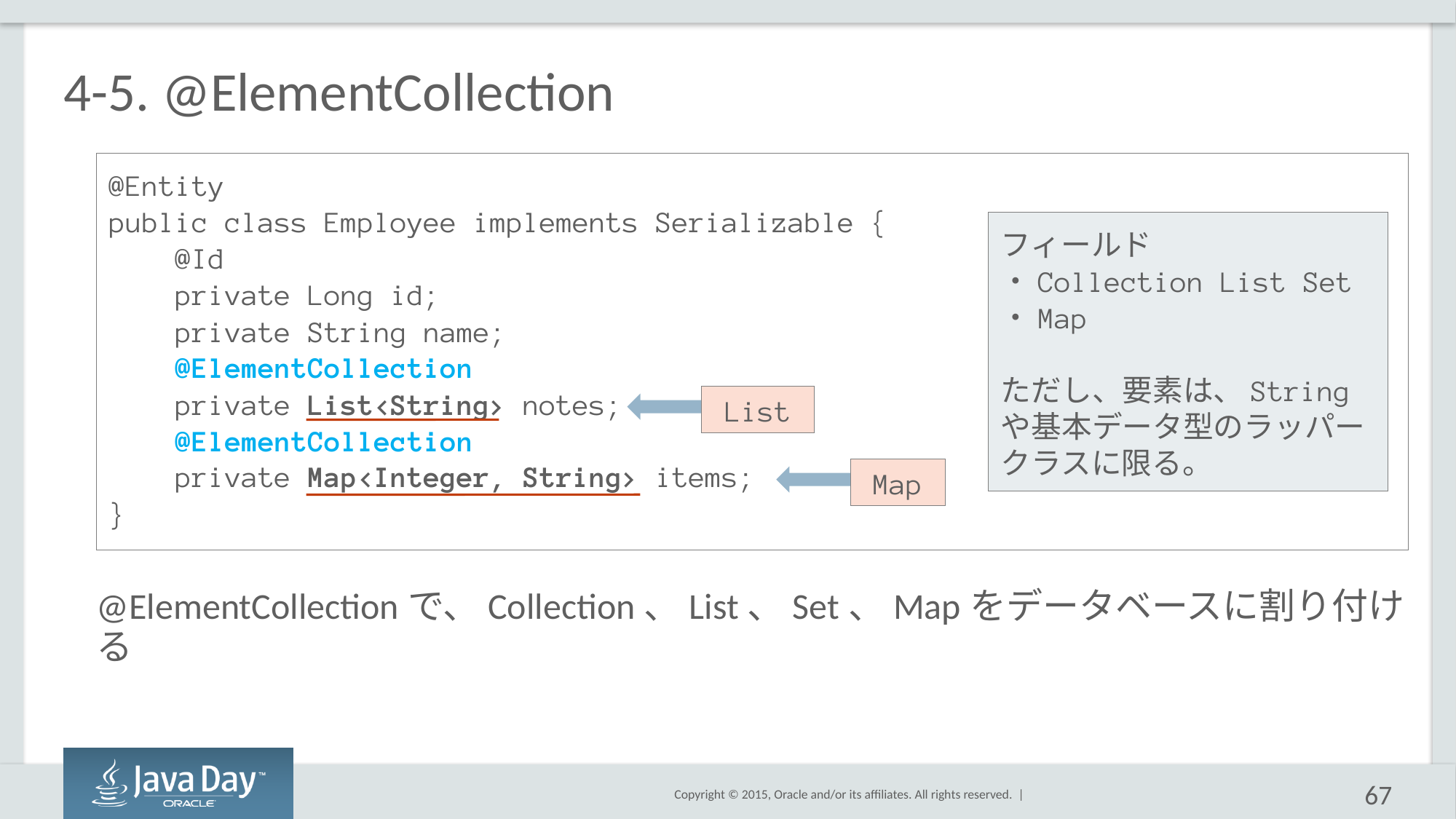

# 4-5. @ElementCollection
@Entity
public class Employee implements Serializable {
    @Id
    private Long id;
    private String name;
    @ElementCollection
    private List<String> notes;
    @ElementCollection
    private Map<Integer, String> items;
}

フィールド
・Collection List Set
・Map

ただし、要素は、Stringや基本データ型のラッパークラスに限る。

List

Map
@ElementCollectionで、Collection、List、Set、Mapをデータベースに割り付ける
67